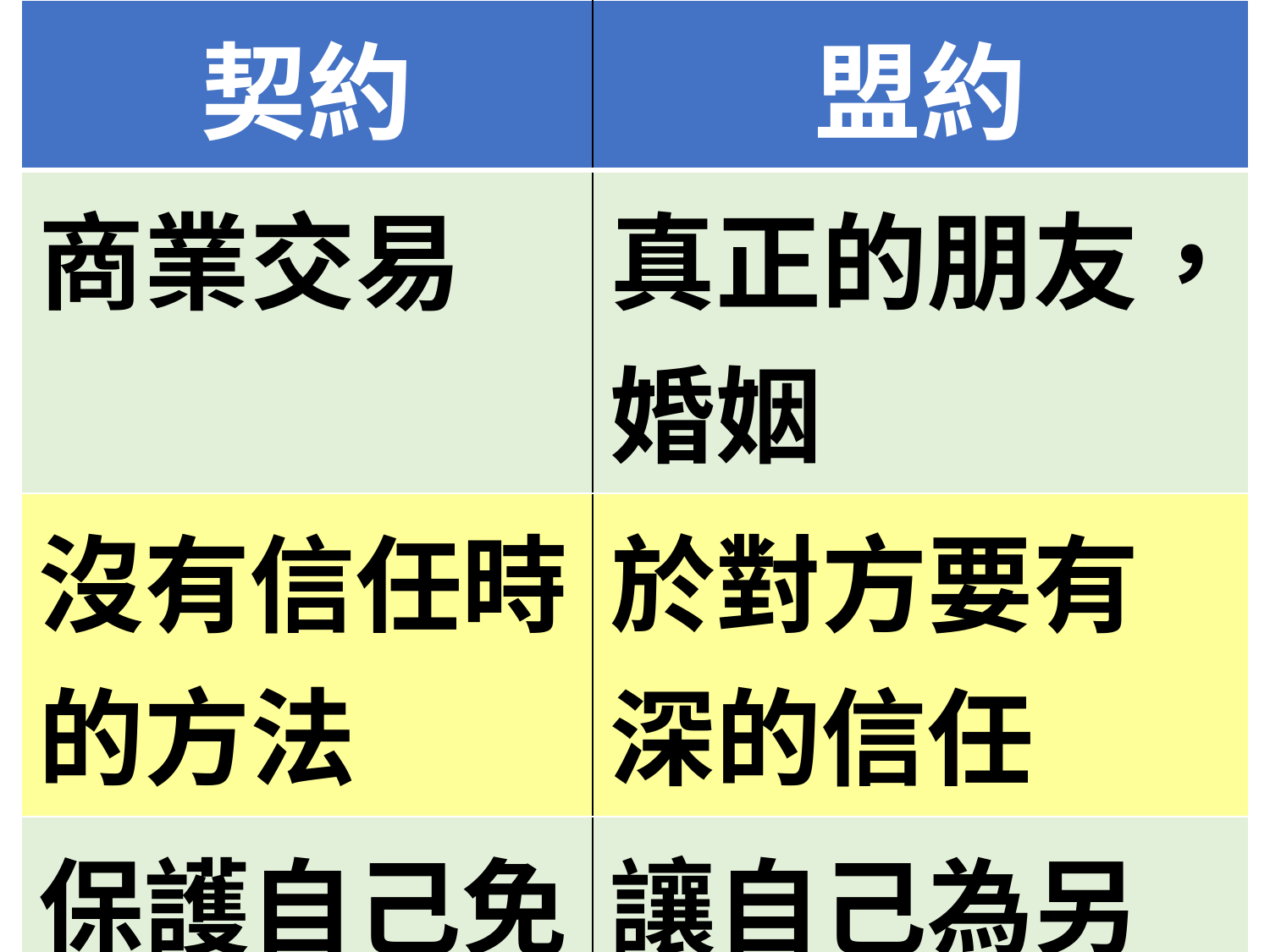

| 契約 | 盟約 |
| --- | --- |
| 商業交易 | 真正的朋友，婚姻 |
| 沒有信任時的方法 | 於對方要有深的信任 |
| 保護自己免受他人傷害 | 讓自己為另一個人付出 |